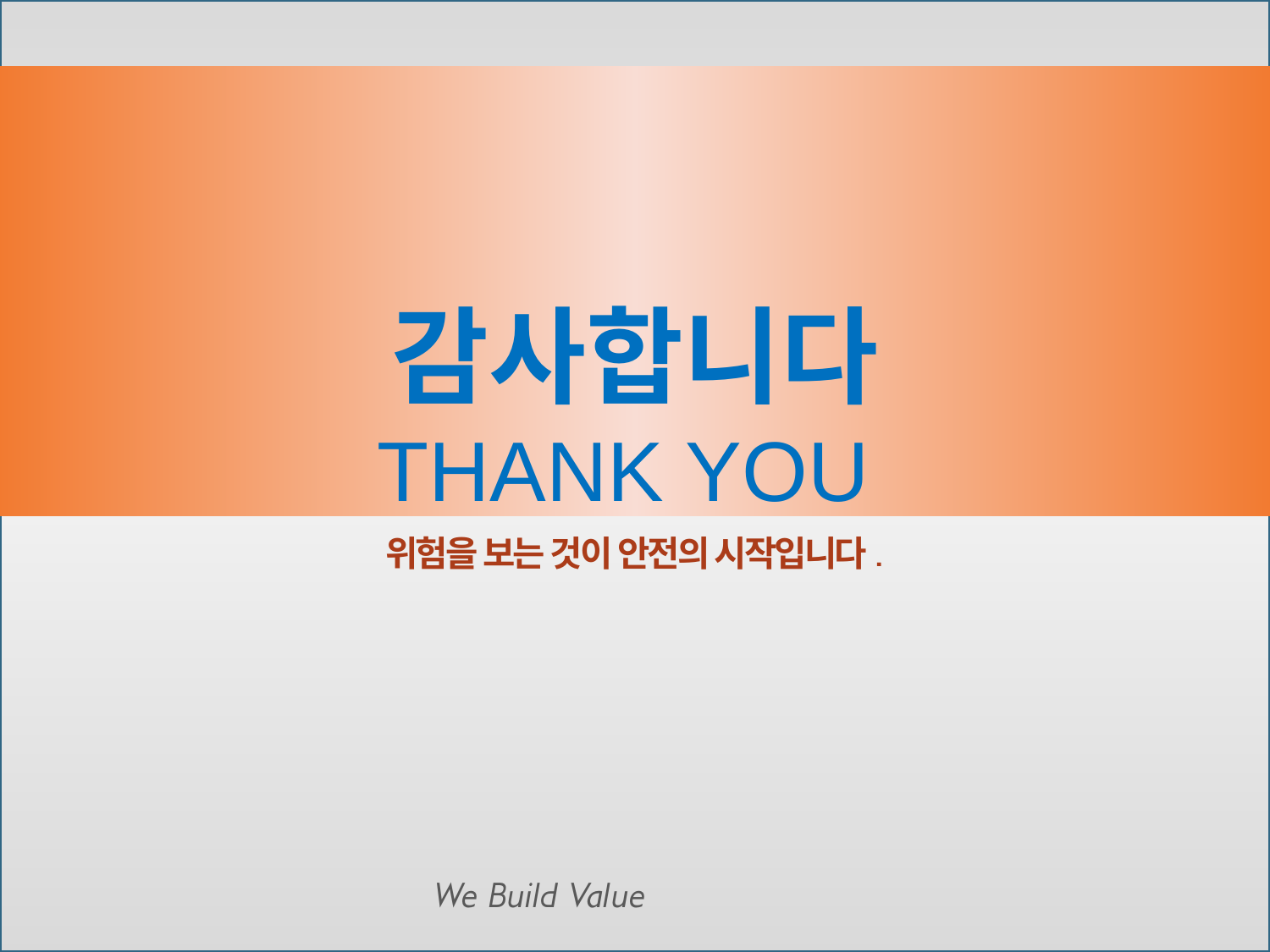

감사합니다
THANK YOU
위험을 보는 것이 안전의 시작입니다.
We Build Value